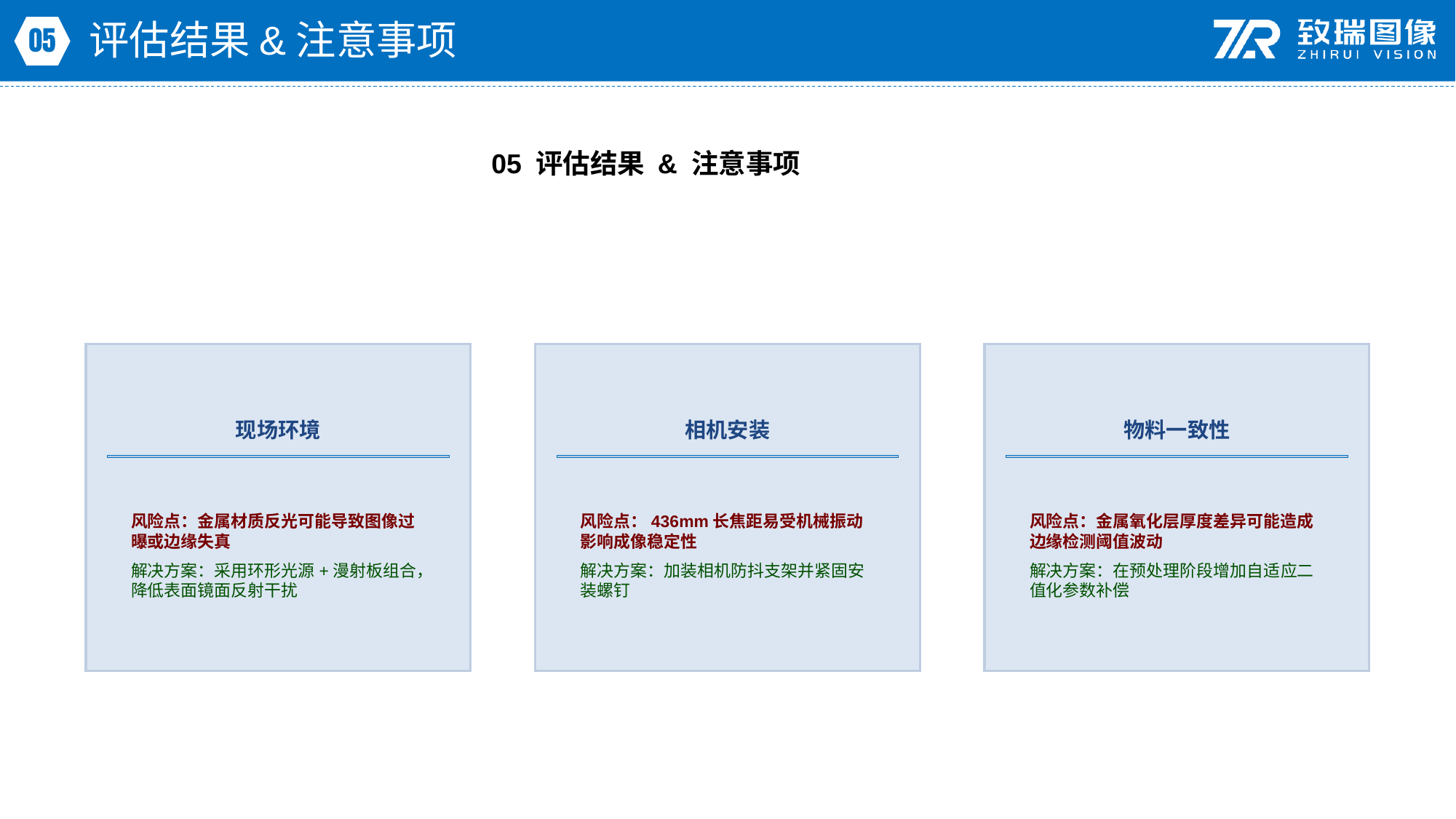

评估结果&注意事项
05

05 评估结果 & 注意事项

现场环境

相机安装

物料一致性

风险点：金属材质反光可能导致图像过曝或边缘失真
解决方案：采用环形光源+漫射板组合，降低表面镜面反射干扰

风险点：436mm长焦距易受机械振动影响成像稳定性
解决方案：加装相机防抖支架并紧固安装螺钉

风险点：金属氧化层厚度差异可能造成边缘检测阈值波动
解决方案：在预处理阶段增加自适应二值化参数补偿